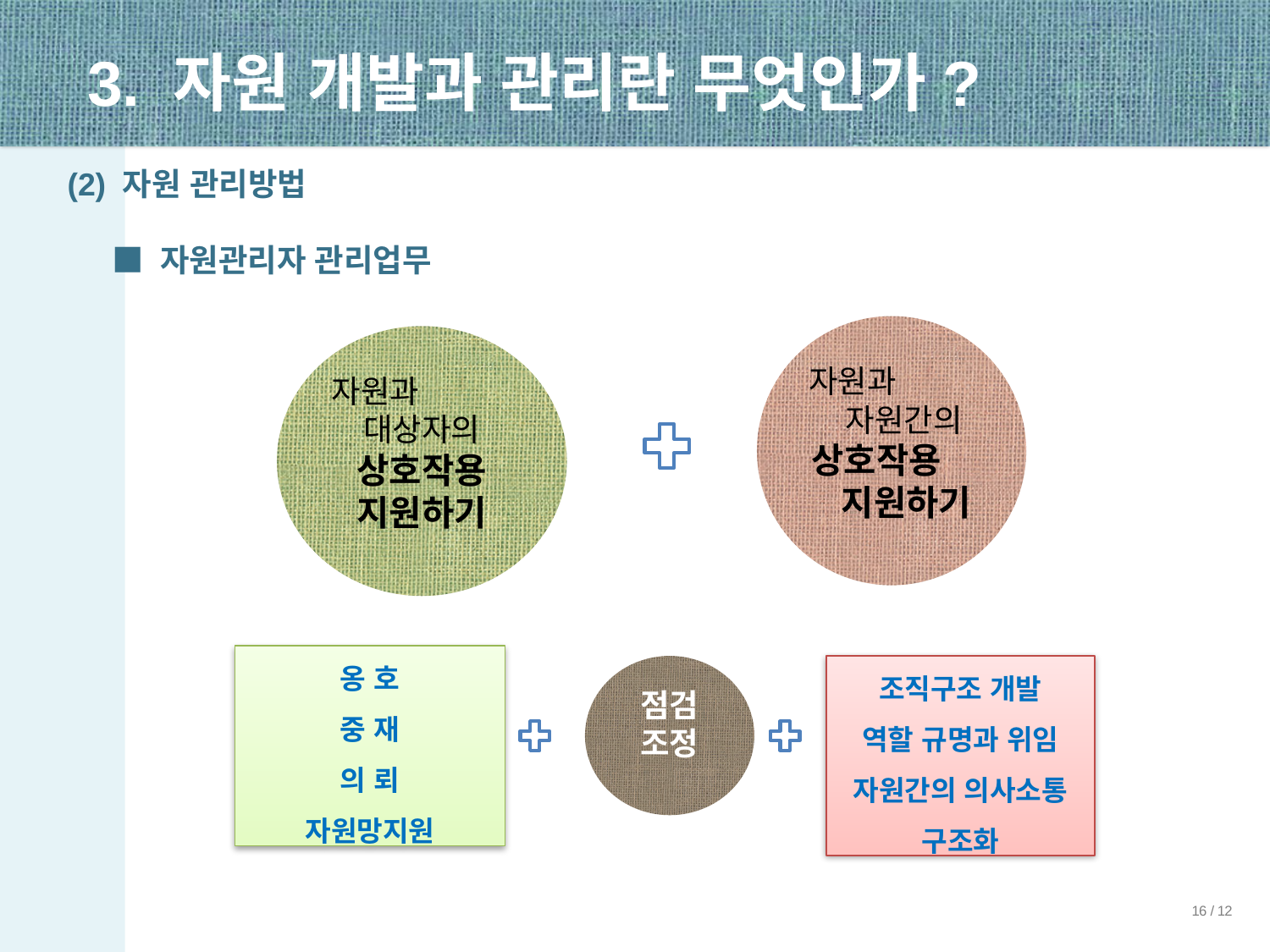

3. 자원 개발과 관리란 무엇인가?
(2) 자원 관리방법

     ■ 자원관리자 관리업무
자원과
  자원간의
상호작용       지원하기
자원과
대상자의
상호작용 지원하기

옹 호
중 재
의 뢰
자원망지원
점검
조정
조직구조 개발
역할 규명과 위임
자원간의 의사소통 구조화

16 / 12